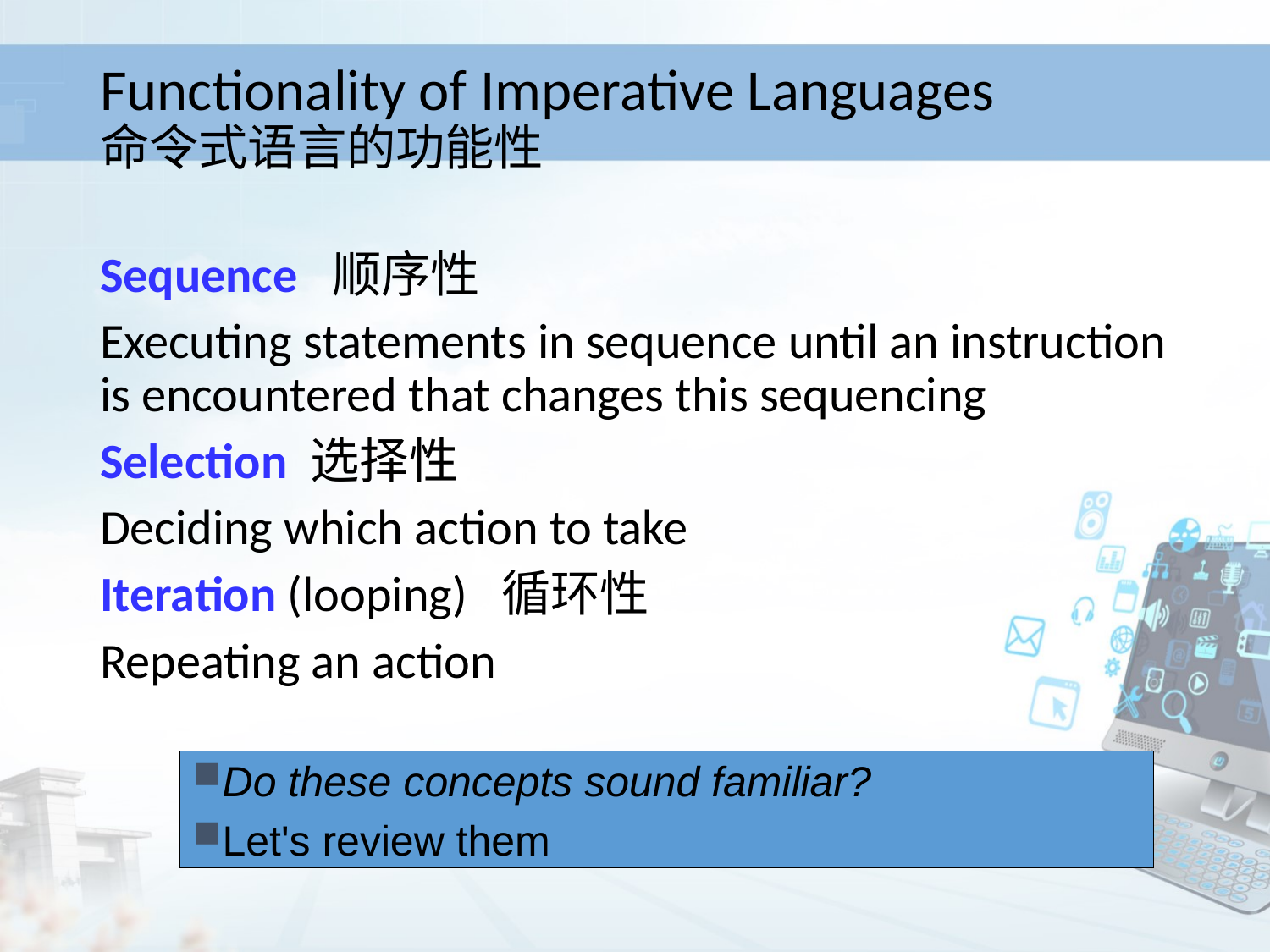

# Functionality of Imperative Languages 命令式语言的功能性
Sequence  顺序性
Executing statements in sequence until an instruction is encountered that changes this sequencing
Selection 选择性
Deciding which action to take
Iteration (looping)  循环性
Repeating an action

Do these concepts sound familiar?
Let's review them